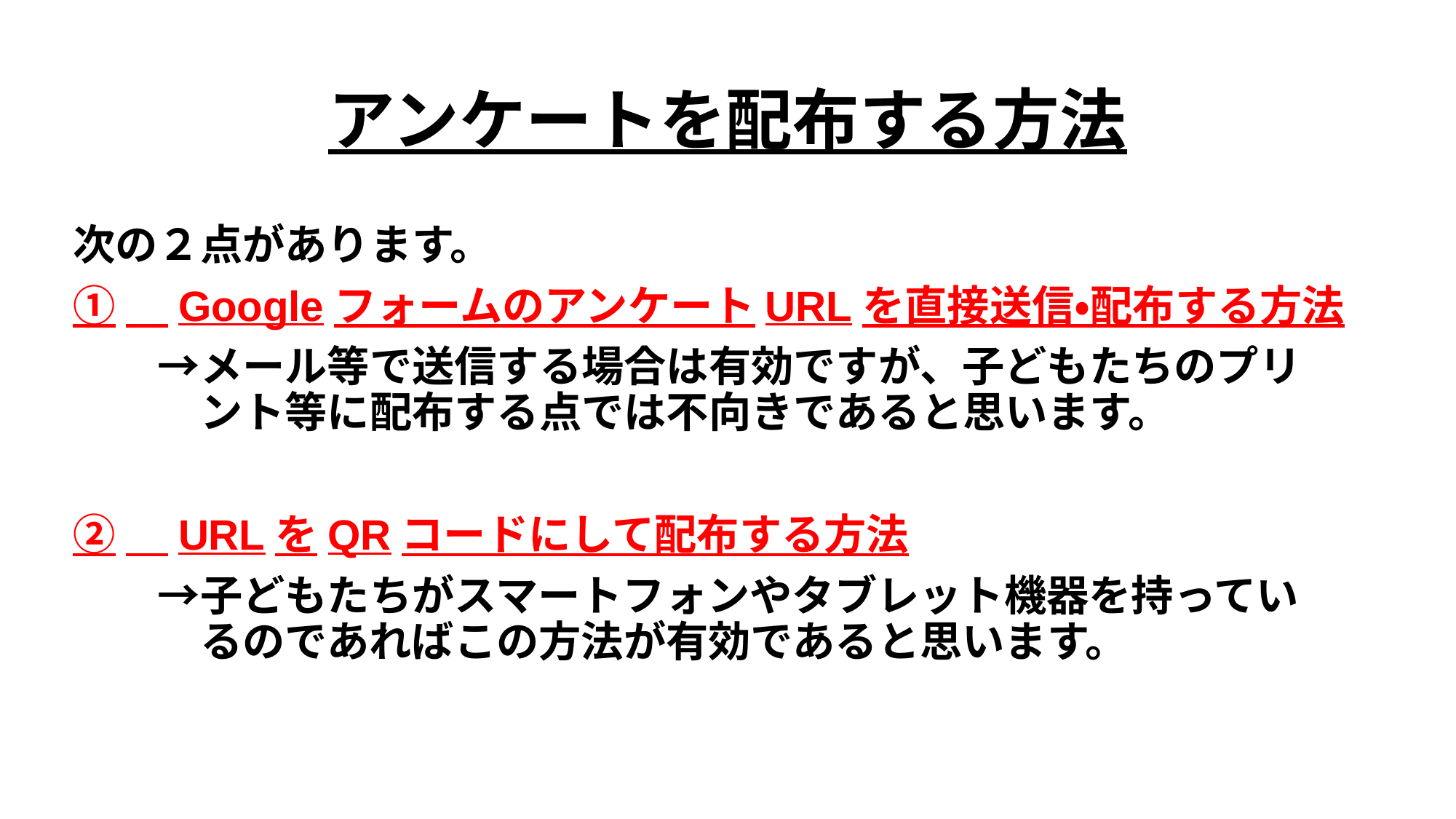

# アンケートを配布する方法
次の２点があります。
①　GoogleフォームのアンケートURLを直接送信・配布する方法
　　→メール等で送信する場合は有効ですが、子どもたちのプリ
　　　ント等に配布する点では不向きであると思います。

②　URLをQRコードにして配布する方法
　　→子どもたちがスマートフォンやタブレット機器を持ってい
　　　るのであればこの方法が有効であると思います。